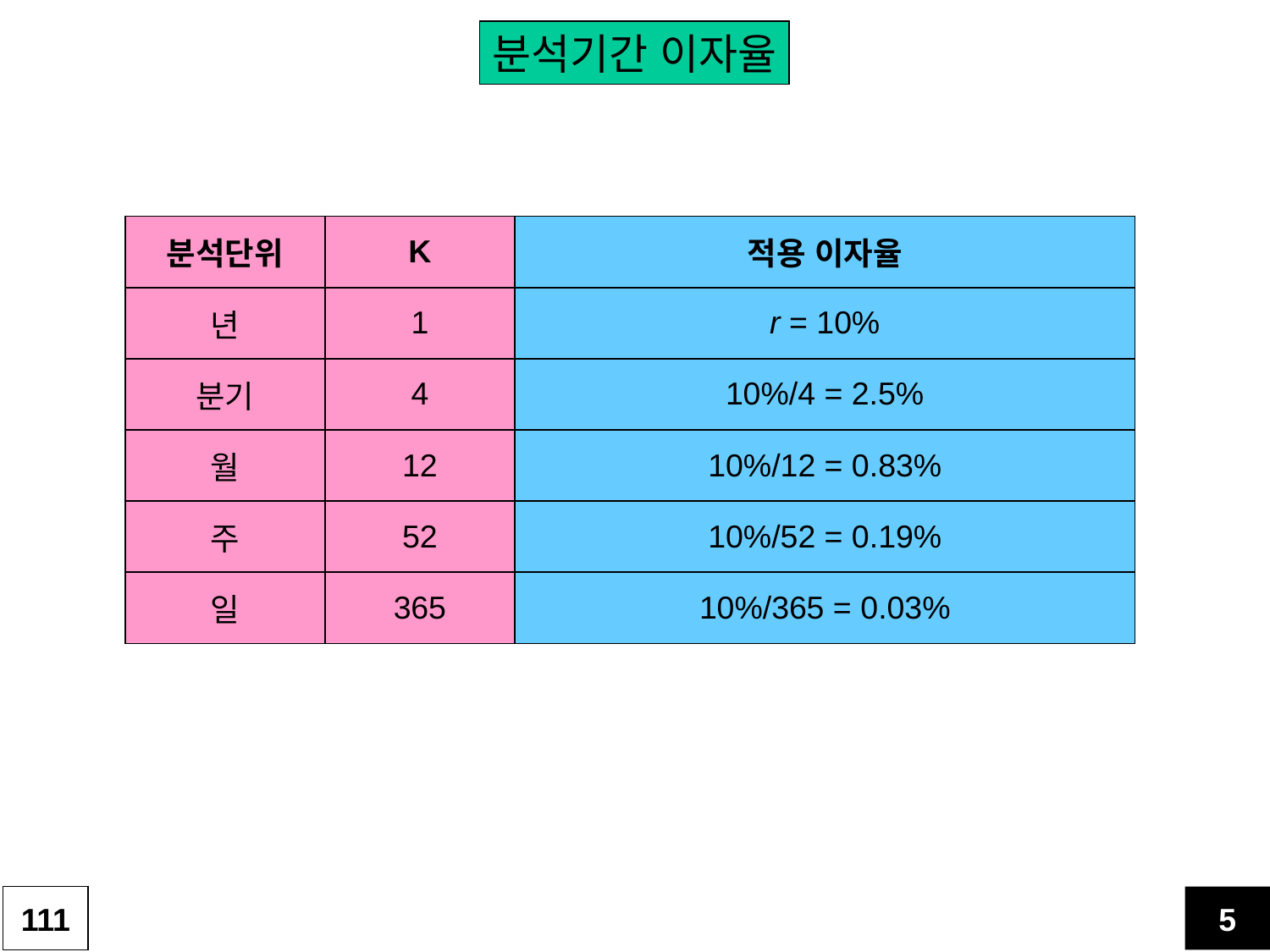

분석기간 이자율
| 분석단위 | K | 적용 이자율 |
| --- | --- | --- |
| 년 | 1 | r = 10% |
| 분기 | 4 | 10%/4 = 2.5% |
| 월 | 12 | 10%/12 = 0.83% |
| 주 | 52 | 10%/52 = 0.19% |
| 일 | 365 | 10%/365 = 0.03% |
111
5